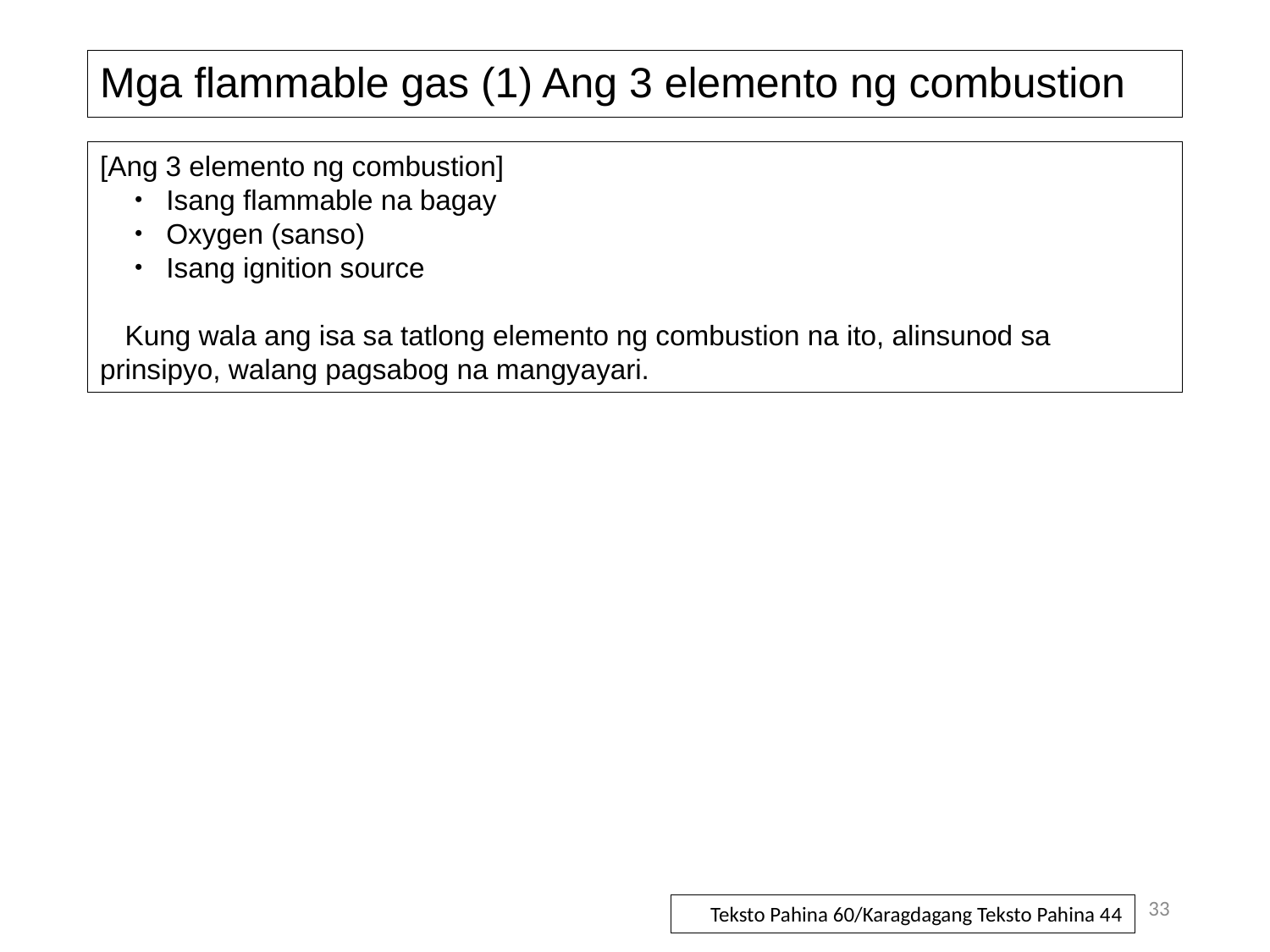

# Mga flammable gas (1) Ang 3 elemento ng combustion
[Ang 3 elemento ng combustion]
・ Isang flammable na bagay
・ Oxygen (sanso)
・ Isang ignition source

Kung wala ang isa sa tatlong elemento ng combustion na ito, alinsunod sa prinsipyo, walang pagsabog na mangyayari.
33
Teksto Pahina 60/Karagdagang Teksto Pahina 44